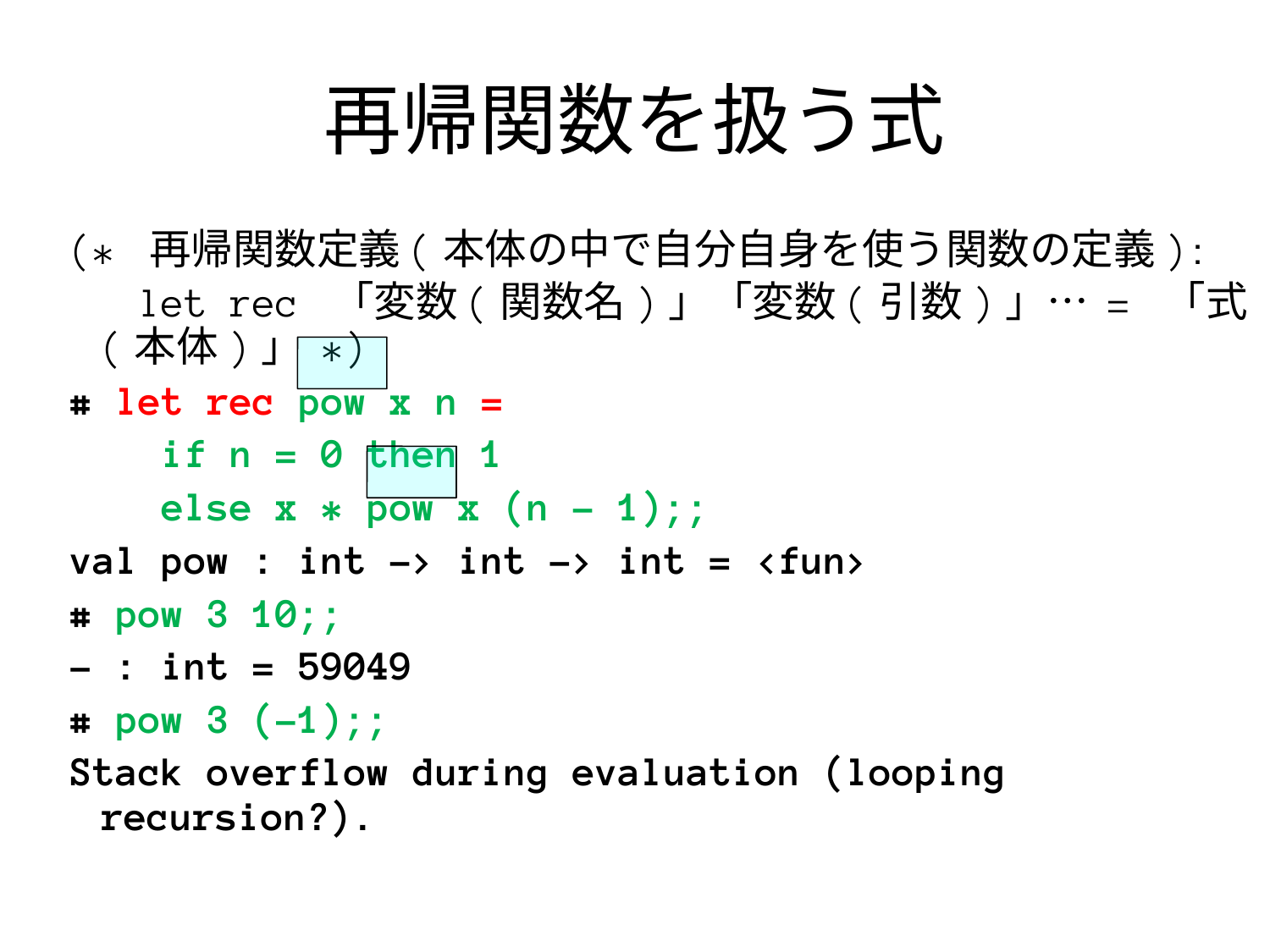

# 再帰関数を扱う式
(* 再帰関数定義(本体の中で自分自身を使う関数の定義):
   let rec 「変数(関数名)」「変数(引数)」… = 「式(本体)」 *)
# let rec pow x n =
    if n = 0 then 1
    else x * pow x (n – 1);;
val pow : int -> int -> int = <fun>
# pow 3 10;;
- : int = 59049
# pow 3 (-1);;
Stack overflow during evaluation (looping recursion?).